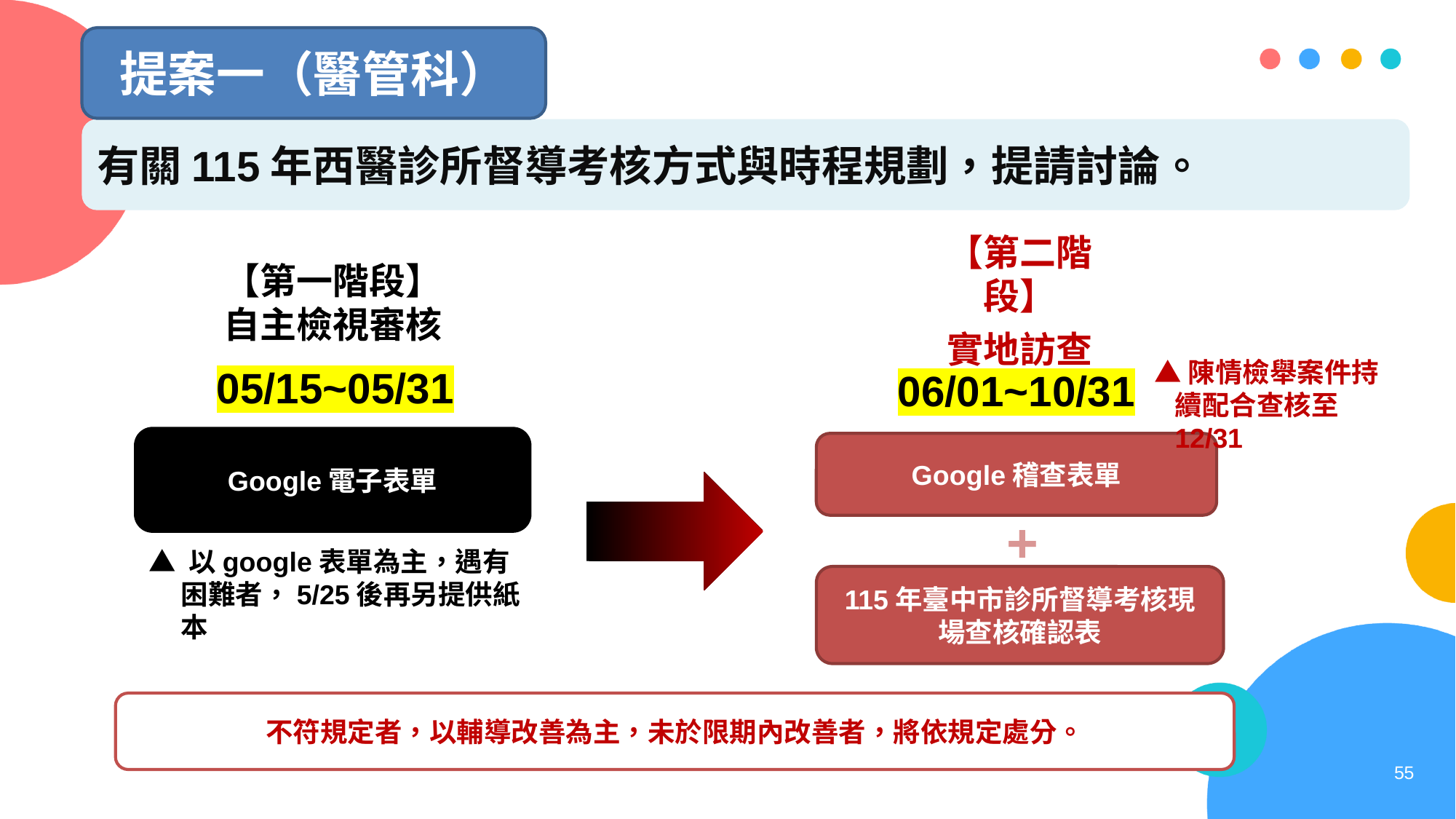

提案一（醫管科）
有關115年西醫診所督導考核方式與時程規劃，提請討論。
【第二階段】
實地訪查
【第一階段】
自主檢視審核
▲陳情檢舉案件持續配合查核至12/31
05/15~05/31
06/01~10/31
Google電子表單
Google稽查表單

+
▲ 以google表單為主，遇有困難者，5/25後再另提供紙本
115年臺中市診所督導考核現場查核確認表
不符規定者，以輔導改善為主，未於限期內改善者，將依規定處分。
55